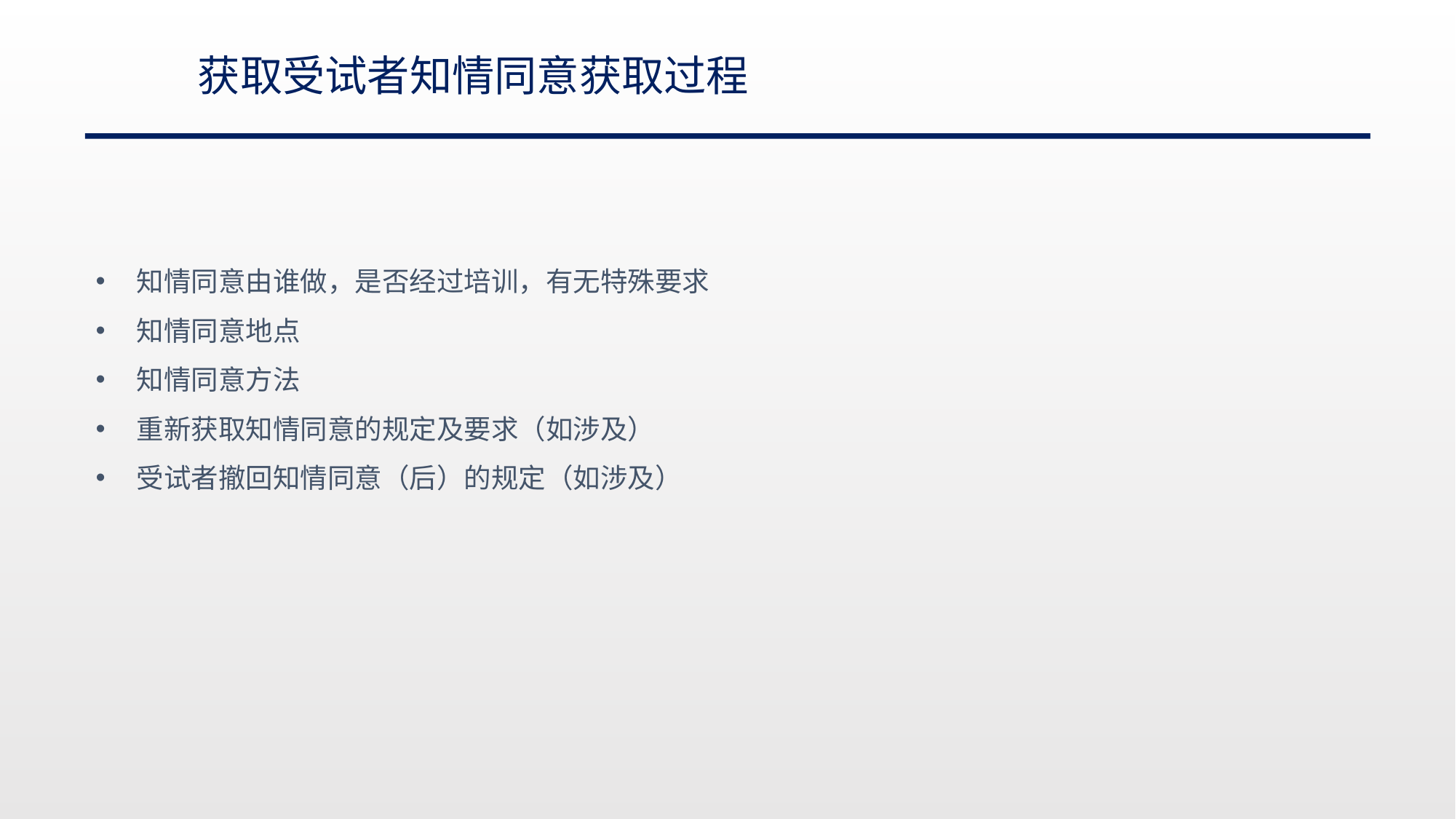

获取受试者知情同意获取过程

知情同意由谁做，是否经过培训，有无特殊要求
知情同意地点
知情同意方法
重新获取知情同意的规定及要求（如涉及）
受试者撤回知情同意（后）的规定（如涉及）